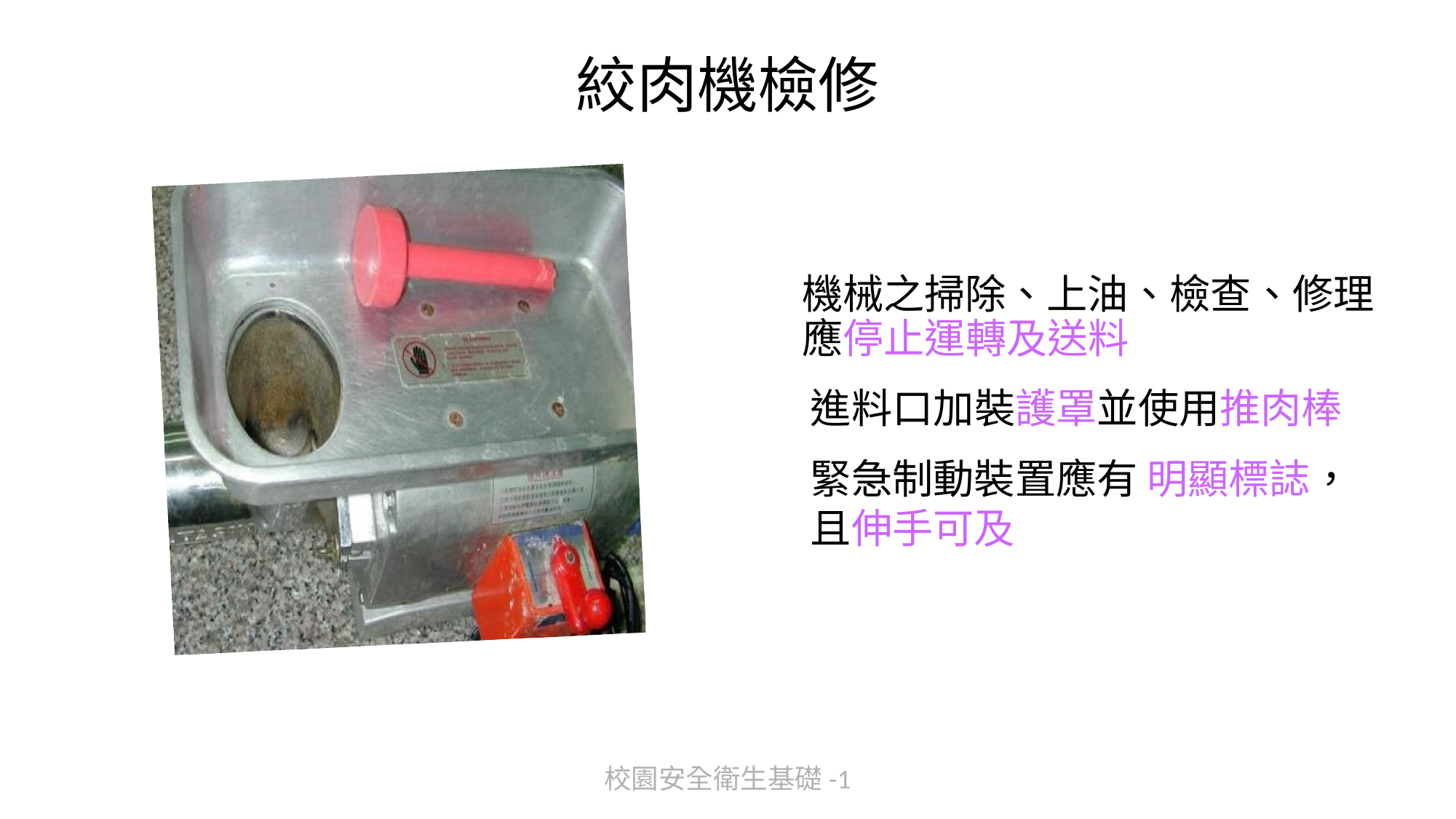

# 絞肉機檢修

機械之掃除、上油、檢查、修理應停止運轉及送料
進料口加裝護罩並使用推肉棒
緊急制動裝置應有 明顯標誌，且伸手可及
校園安全衛生基礎-1
157